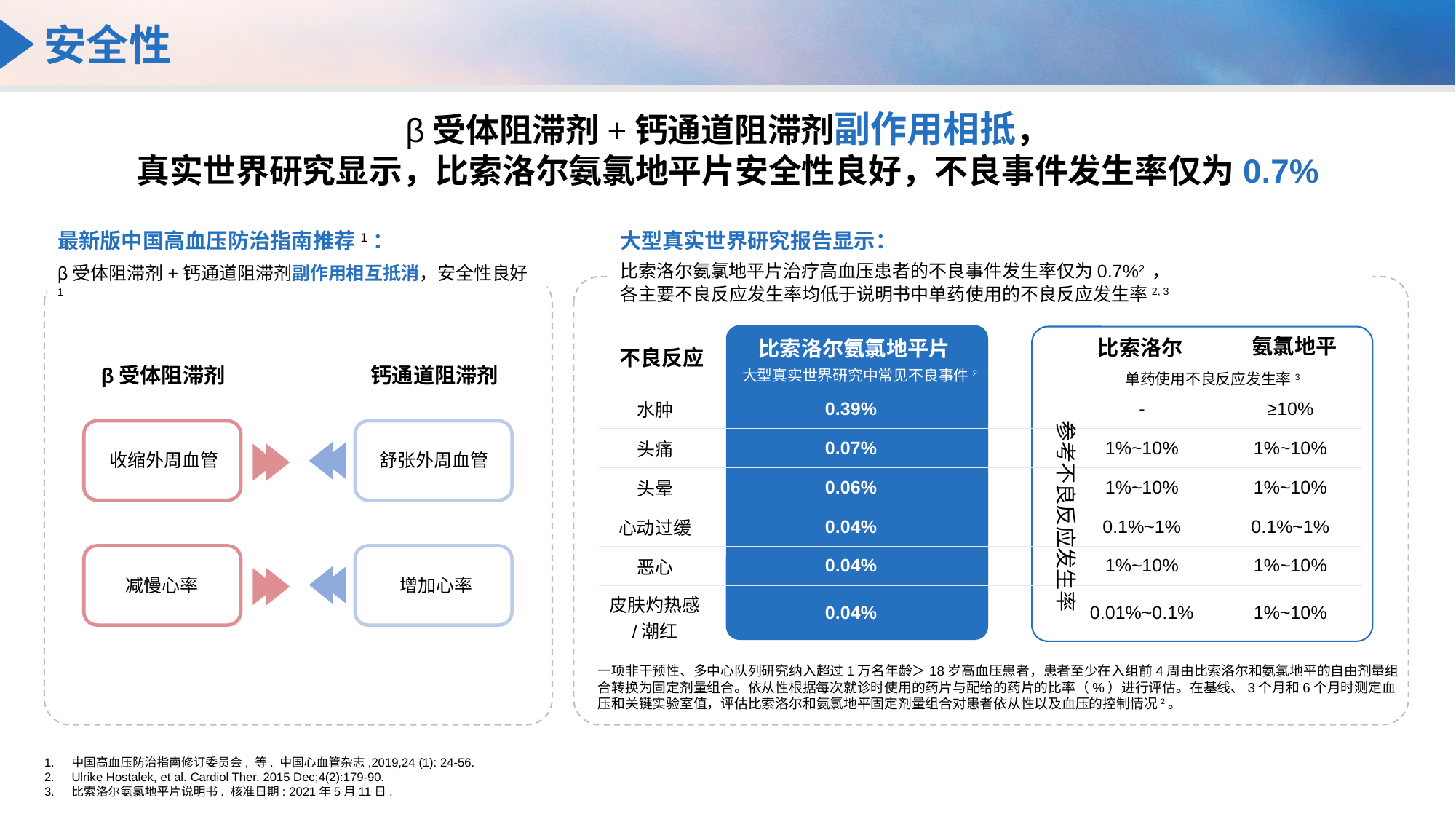

安全性

# β受体阻滞剂+钙通道阻滞剂副作用相抵， 真实世界研究显示，比索洛尔氨氯地平片安全性良好，不良事件发生率仅为0.7%
最新版中国高血压防治指南推荐1：
β受体阻滞剂+钙通道阻滞剂副作用相互抵消，安全性良好1
大型真实世界研究报告显示：

比索洛尔氨氯地平片治疗高血压患者的不良事件发生率仅为0.7%2 ，
各主要不良反应发生率均低于说明书中单药使用的不良反应发生率2, 3

氨氯地平
比索洛尔
比索洛尔氨氯地平片
不良反应
β受体阻滞剂
钙通道阻滞剂
舒张外周血管
收缩外周血管
增加心率
减慢心率

大型真实世界研究中常见不良事件2
单药使用不良反应发生率3
| 水肿 | 0.39% |  | - | ≥10% |
| --- | --- | --- | --- | --- |
| 头痛 | 0.07% |  | 1%~10% | 1%~10% |
| 头晕 | 0.06% |  | 1%~10% | 1%~10% |
| 心动过缓 | 0.04% |  | 0.1%~1% | 0.1%~1% |
| 恶心 | 0.04% |  | 1%~10% | 1%~10% |
| 皮肤灼热感/潮红 | 0.04% |  | 0.01%~0.1% | 1%~10% |
参考不良反应发生率
一项非干预性、多中心队列研究纳入超过1万名年龄＞18岁高血压患者，患者至少在入组前4周由比索洛尔和氨氯地平的自由剂量组合转换为固定剂量组合。依从性根据每次就诊时使用的药片与配给的药片的比率（%）进行评估。在基线、3个月和6个月时测定血压和关键实验室值，评估比索洛尔和氨氯地平固定剂量组合对患者依从性以及血压的控制情况2。
中国高血压防治指南修订委员会, 等. 中国心血管杂志,2019,24 (1): 24-56.
Ulrike Hostalek, et al. Cardiol Ther. 2015 Dec;4(2):179-90.
比索洛尔氨氯地平片说明书. 核准日期: 2021年5月11日.